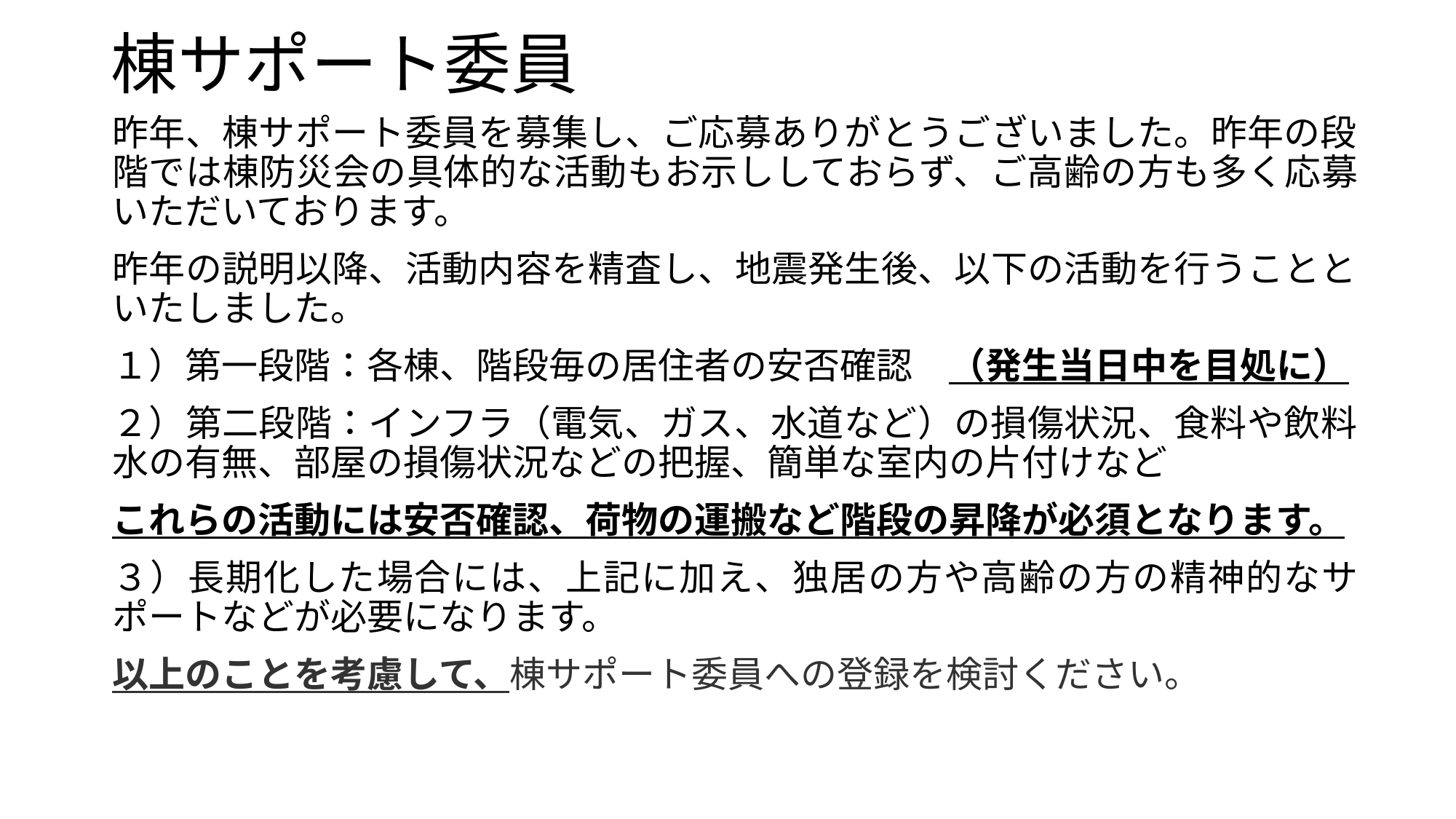

# 棟サポート委員
昨年、棟サポート委員を募集し、ご応募ありがとうございました。昨年の段階では棟防災会の具体的な活動もお示ししておらず、ご高齢の方も多く応募いただいております。
昨年の説明以降、活動内容を精査し、地震発生後、以下の活動を行うことといたしました。
１）第一段階：各棟、階段毎の居住者の安否確認　（発生当日中を目処に）
２）第二段階：インフラ（電気、ガス、水道など）の損傷状況、食料や飲料水の有無、部屋の損傷状況などの把握、簡単な室内の片付けなど
これらの活動には安否確認、荷物の運搬など階段の昇降が必須となります。
３）長期化した場合には、上記に加え、独居の方や高齢の方の精神的なサポートなどが必要になります。
以上のことを考慮して、棟サポート委員への登録を検討ください。